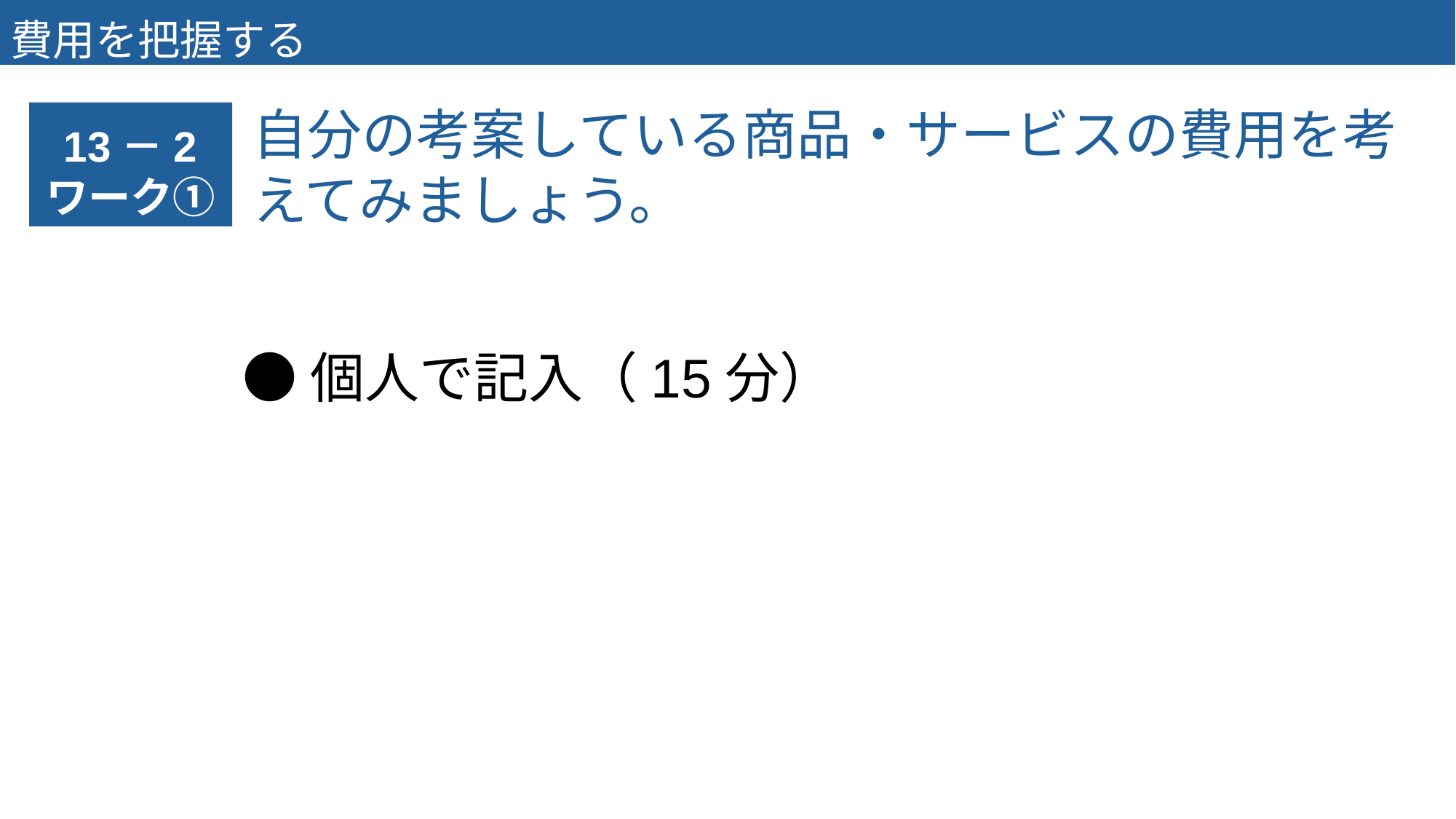

費用を把握する
自分の考案している商品・サービスの費用を考えてみましょう。
13－2
ワーク①
●個人で記入（15分）